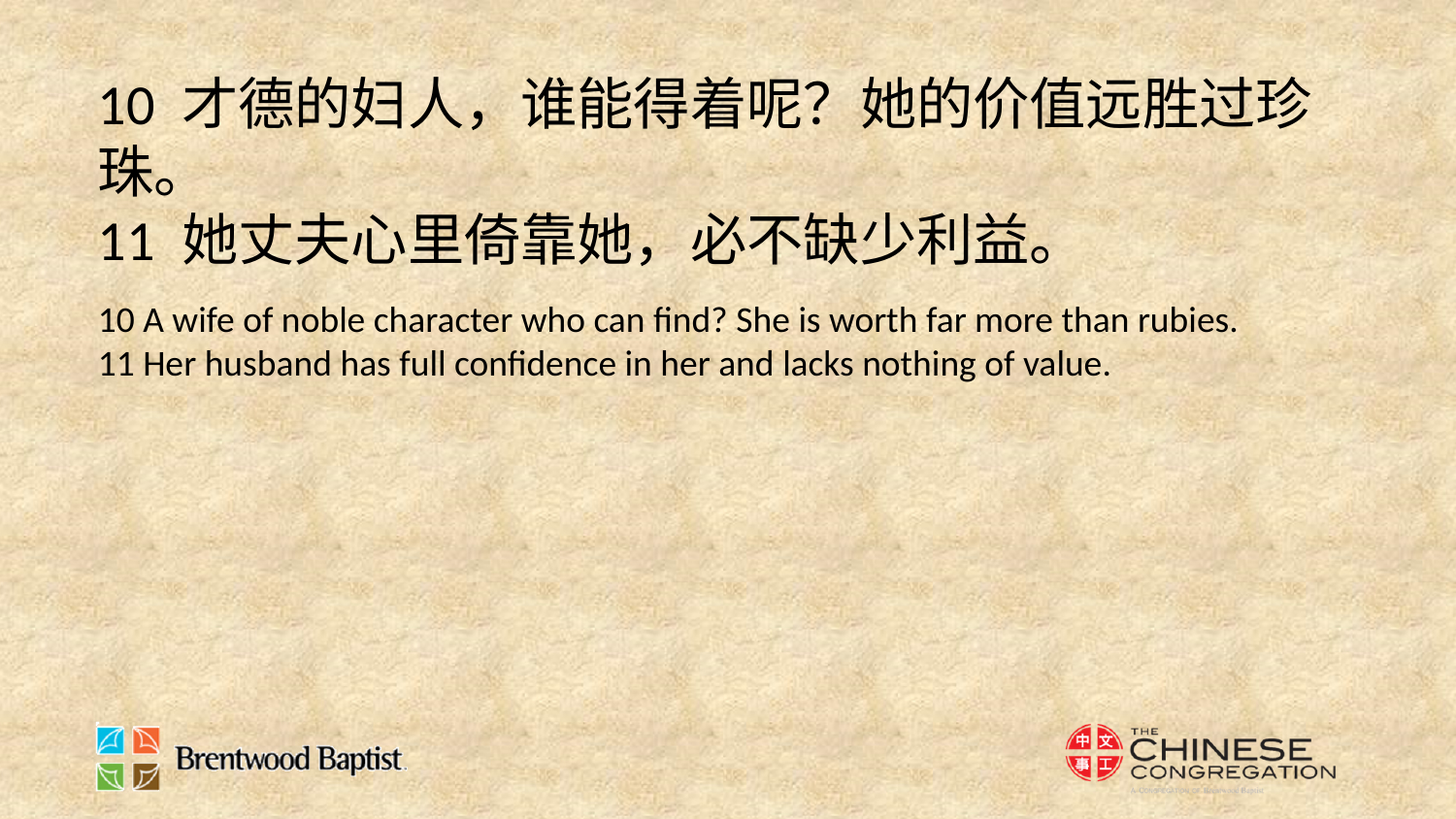

10 才德的妇人，谁能得着呢？她的价值远胜过珍珠。
11 她丈夫心里倚靠她，必不缺少利益。

10 A wife of noble character who can find? She is worth far more than rubies.
11 Her husband has full confidence in her and lacks nothing of value.